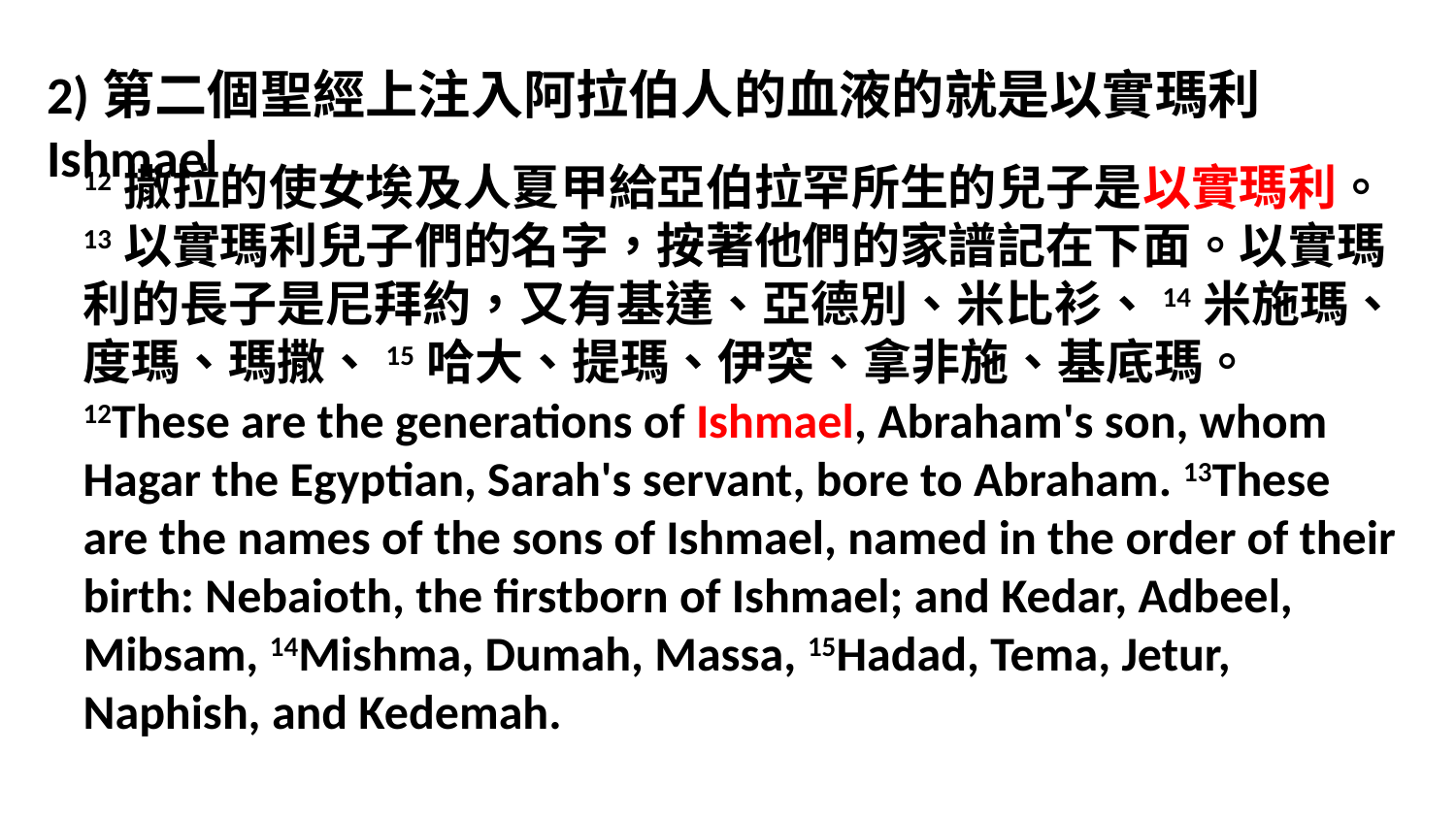

2)第二個聖經上注入阿拉伯人的血液的就是以實瑪利Ishmael
12撒拉的使女埃及人夏甲給亞伯拉罕所生的兒子是以實瑪利。13以實瑪利兒子們的名字，按著他們的家譜記在下面。以實瑪利的長子是尼拜約，又有基達、亞德別、米比衫、14米施瑪、度瑪、瑪撒、15哈大、提瑪、伊突、拿非施、基底瑪。
12These are the generations of Ishmael, Abraham's son, whom Hagar the Egyptian, Sarah's servant, bore to Abraham. 13These are the names of the sons of Ishmael, named in the order of their birth: Nebaioth, the firstborn of Ishmael; and Kedar, Adbeel, Mibsam, 14Mishma, Dumah, Massa, 15Hadad, Tema, Jetur, Naphish, and Kedemah.